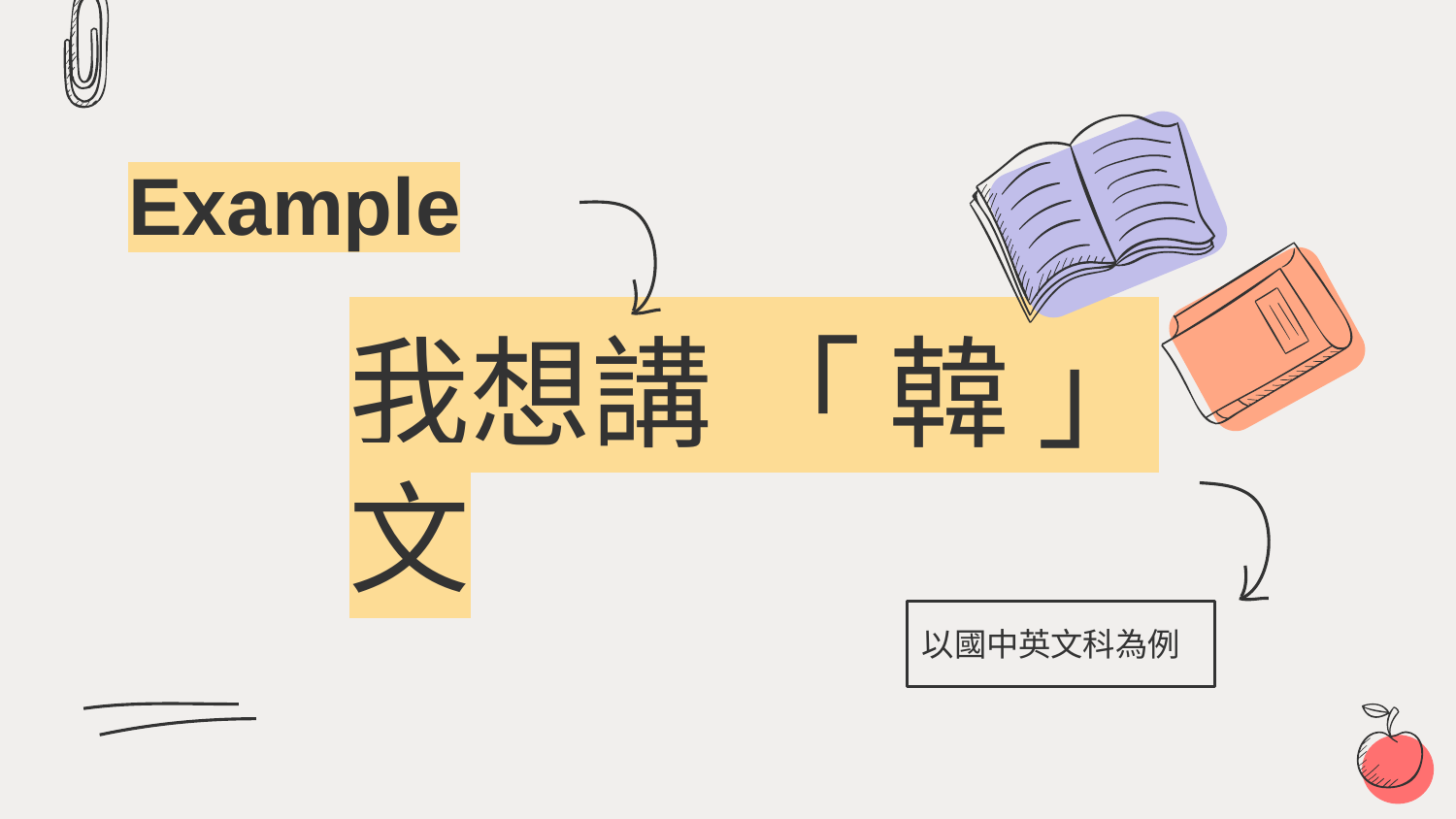

Example

# 我想講 「 韓 」 文

以國中英文科為例